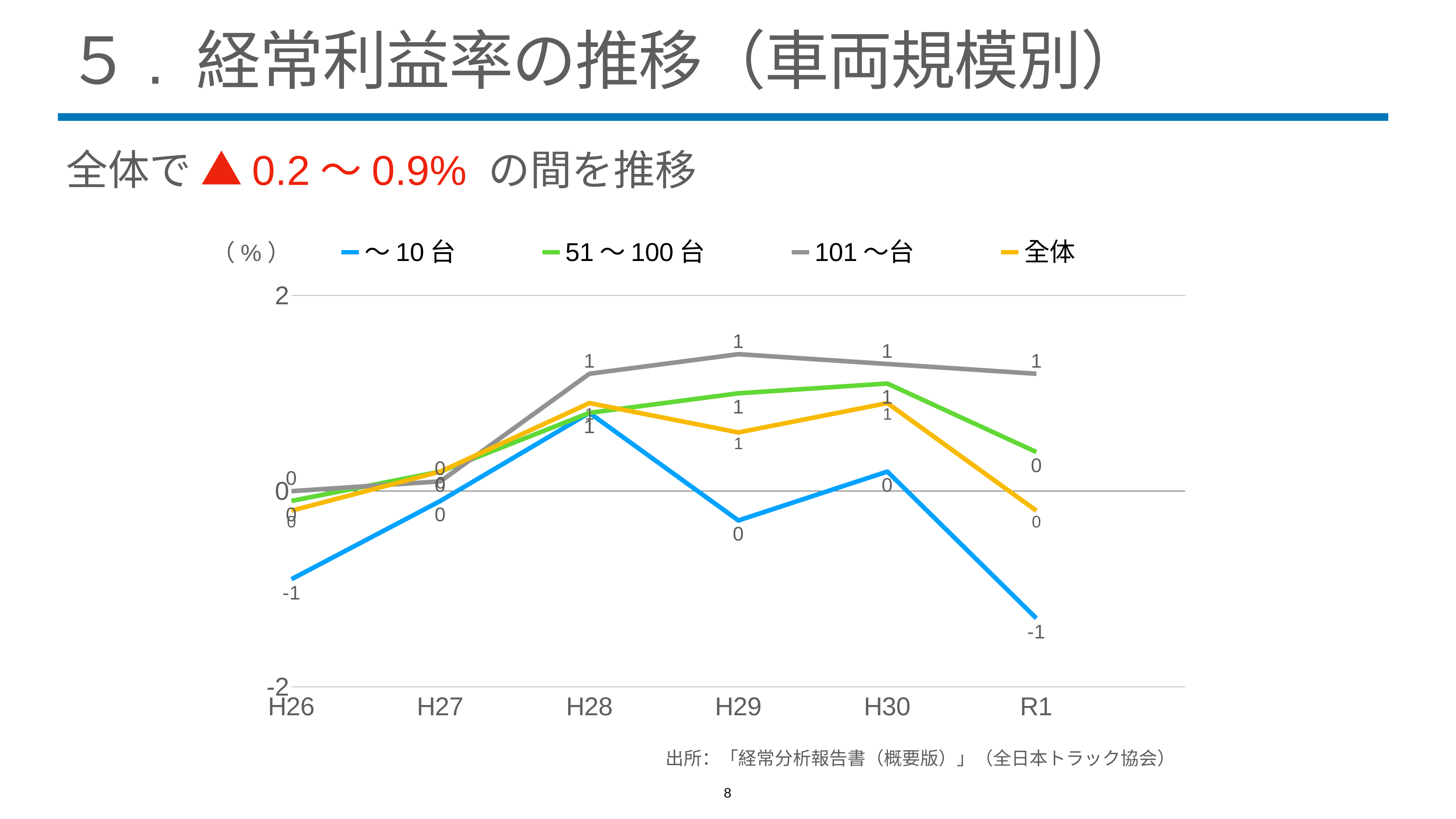

# ５. 経常利益率の推移（車両規模別）

全体で ▲0.2〜0.9% の間を推移

[unsupported chart]

（%）
出所：「経常分析報告書（概要版）」（全日本トラック協会）
8